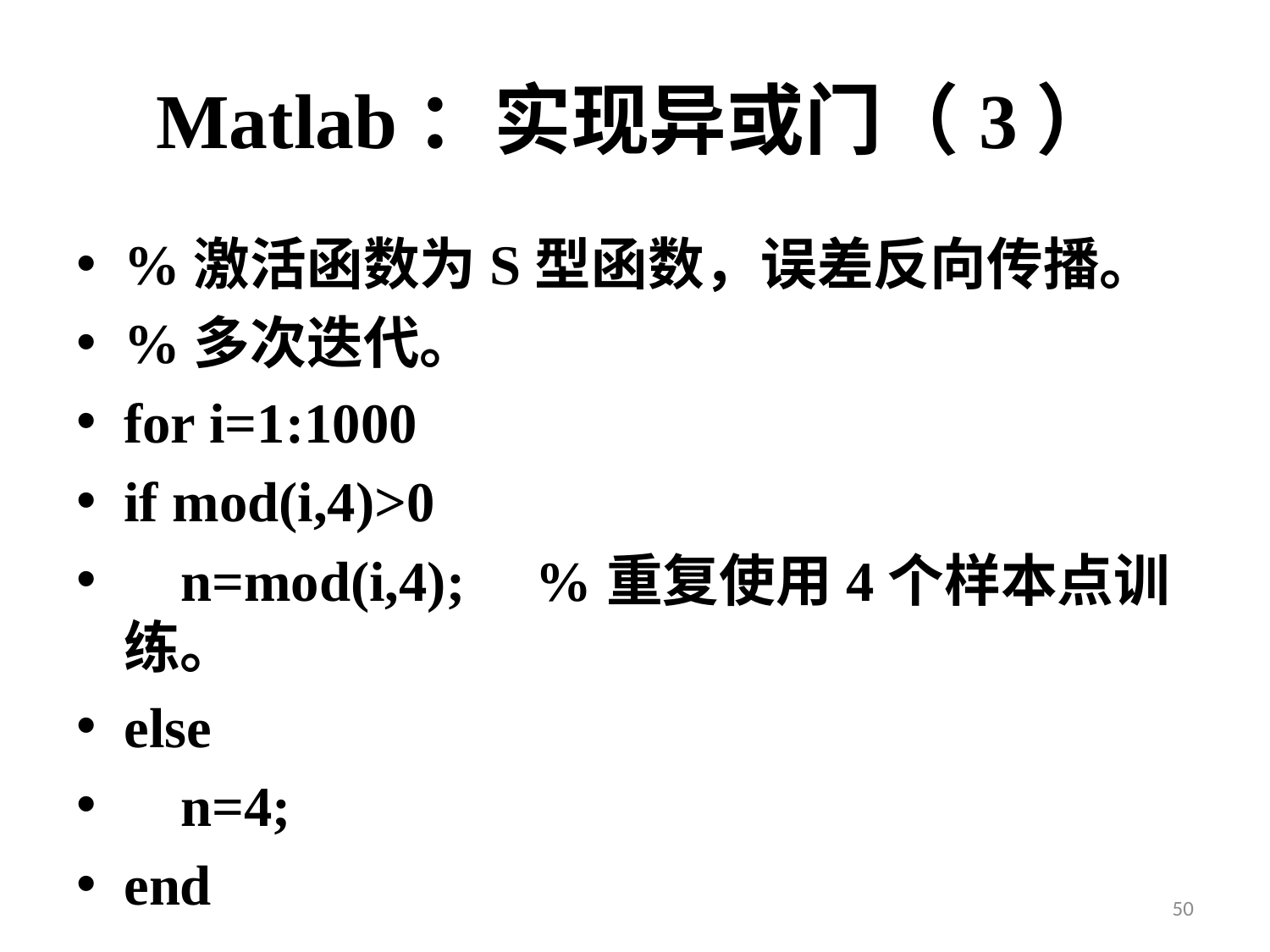

# Matlab：实现异或门（3）
%激活函数为S型函数，误差反向传播。
%多次迭代。
for i=1:1000
if mod(i,4)>0
    n=mod(i,4);     %重复使用4个样本点训练。
else
    n=4;
end
50